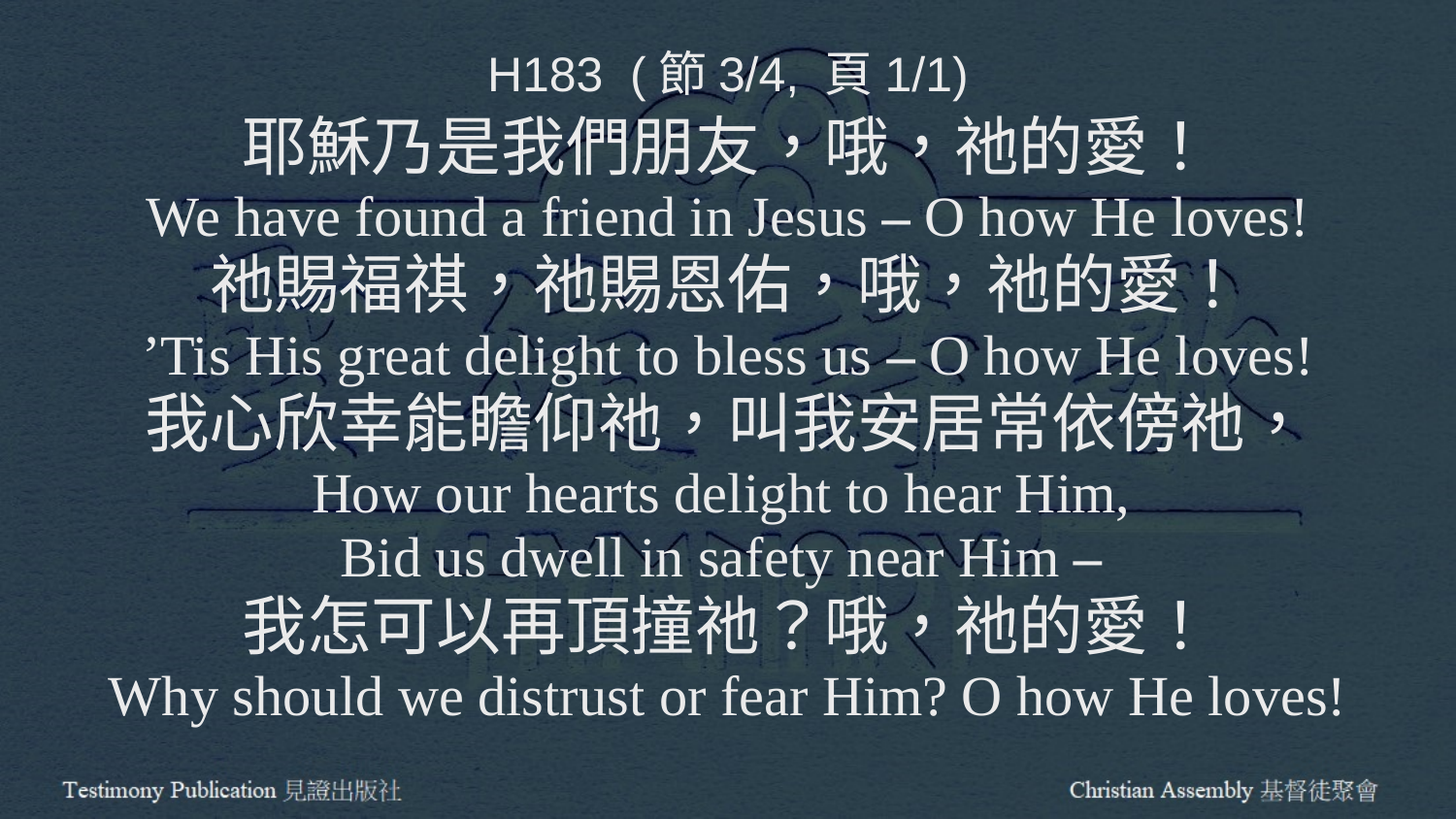

H183  (節3/4, 頁1/1)
耶穌乃是我們朋友，哦，祂的愛！
We have found a friend in Jesus – O how He loves!
祂賜福祺，祂賜恩佑，哦，祂的愛！
’Tis His great delight to bless us – O how He loves!
我心欣幸能瞻仰祂，叫我安居常依傍祂，
How our hearts delight to hear Him,
Bid us dwell in safety near Him –
我怎可以再頂撞祂？哦，祂的愛！
Why should we distrust or fear Him? O how He loves!